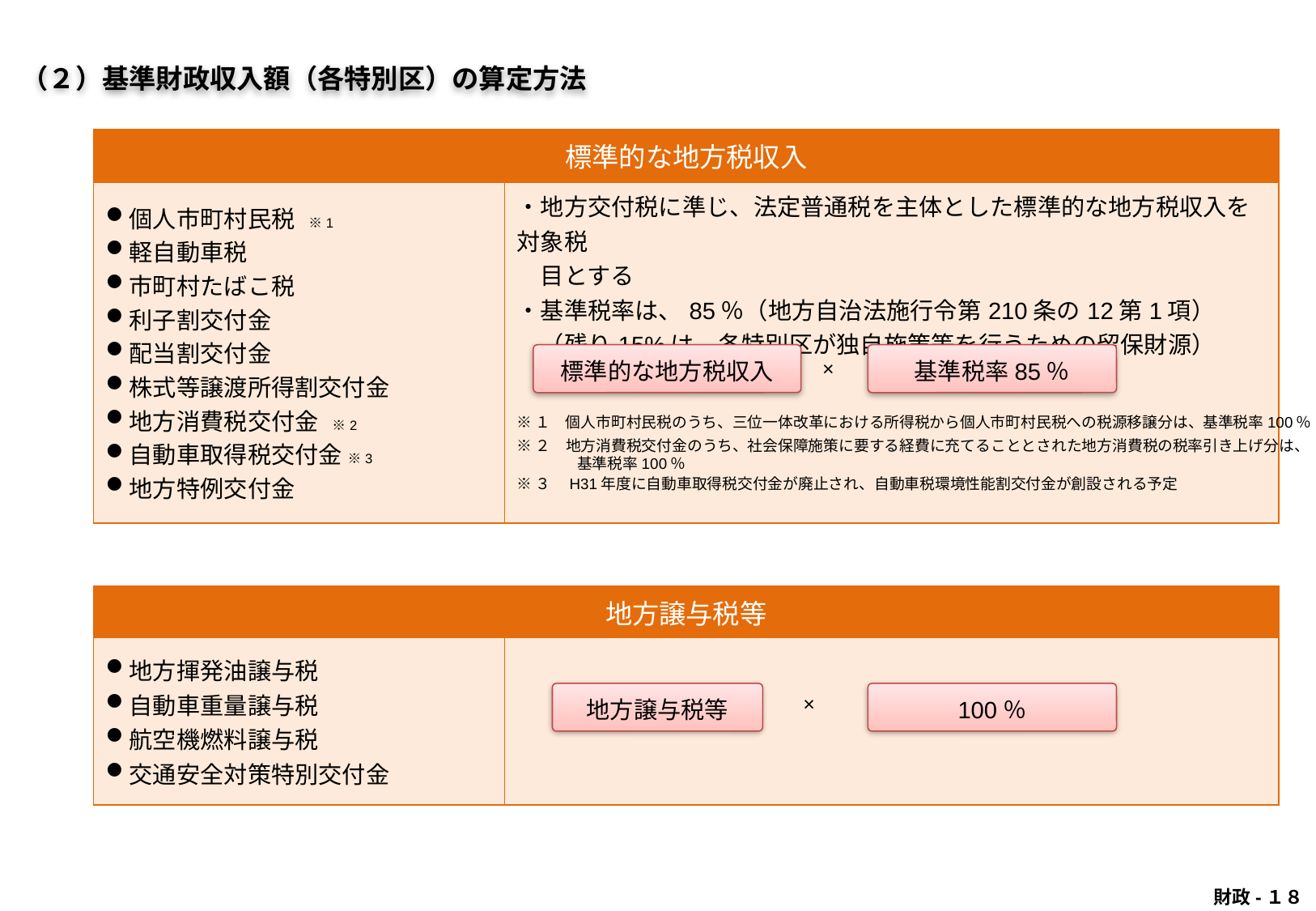

（２）基準財政収入額（各特別区）の算定方法
| 標準的な地方税収入 |  |
| --- | --- |
| 個人市町村民税　※1 軽自動車税 市町村たばこ税 利子割交付金 配当割交付金 株式等譲渡所得割交付金 地方消費税交付金　※2 自動車取得税交付金 ※3 地方特例交付金 | ・地方交付税に準じ、法定普通税を主体とした標準的な地方税収入を対象税 　目とする ・基準税率は、85％（地方自治法施行令第210条の12第1項） 　（残り15%は、各特別区が独自施策等を行うための留保財源） |
標準的な地方税収入
基準税率85％
×
※１　個人市町村民税のうち、三位一体改革における所得税から個人市町村民税への税源移譲分は、基準税率100％
※２　地方消費税交付金のうち、社会保障施策に要する経費に充てることとされた地方消費税の税率引き上げ分は、
　　　　基準税率100％
※３　H31年度に自動車取得税交付金が廃止され、自動車税環境性能割交付金が創設される予定
| 地方譲与税等 |  |
| --- | --- |
| 地方揮発油譲与税 自動車重量譲与税 航空機燃料譲与税 交通安全対策特別交付金 |  |
地方譲与税等
100％
×
 財政-１８